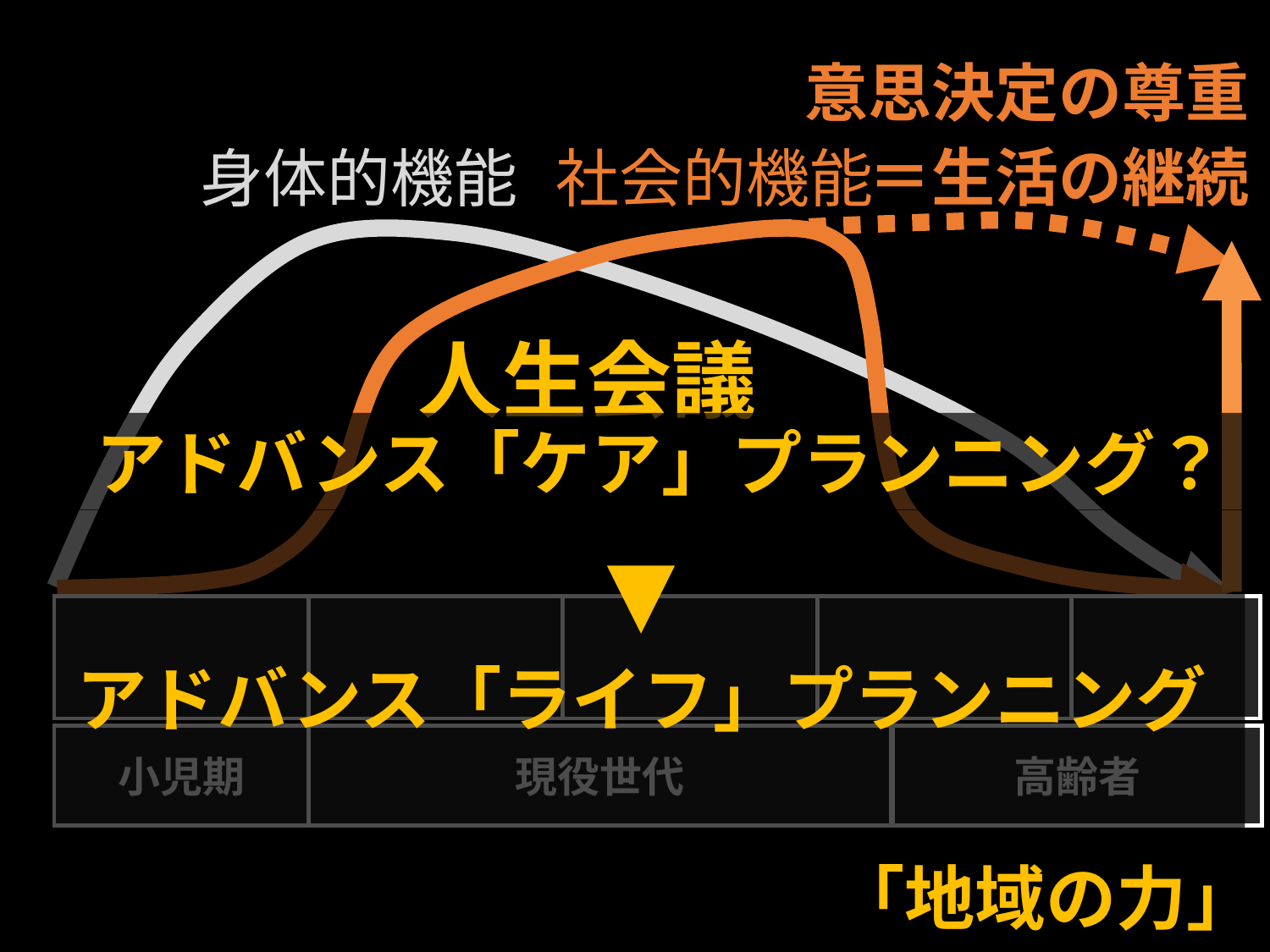

意思決定の尊重
＝生活の継続
身体的機能
社会的機能

人生会議
アドバンス「ケア」プランニング？
▼
アドバンス「ライフ」プランニング

高齢者
小児期
現役世代
「地域の力」